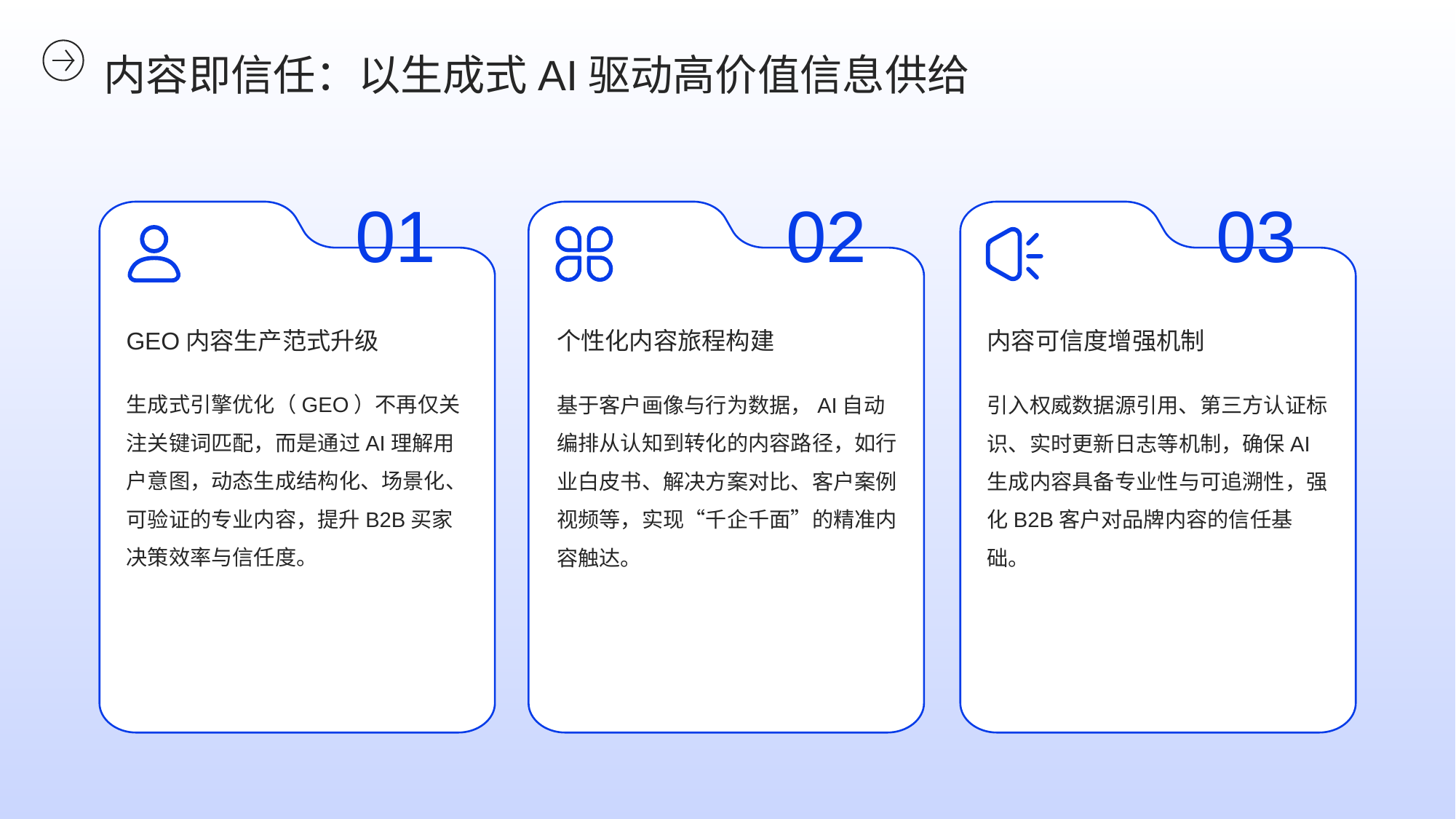

内容即信任：以生成式AI驱动高价值信息供给

01
02
03

GEO内容生产范式升级
个性化内容旅程构建
内容可信度增强机制
生成式引擎优化（GEO）不再仅关注关键词匹配，而是通过AI理解用户意图，动态生成结构化、场景化、可验证的专业内容，提升B2B买家决策效率与信任度。
基于客户画像与行为数据，AI自动编排从认知到转化的内容路径，如行业白皮书、解决方案对比、客户案例视频等，实现“千企千面”的精准内容触达。
引入权威数据源引用、第三方认证标识、实时更新日志等机制，确保AI生成内容具备专业性与可追溯性，强化B2B客户对品牌内容的信任基础。